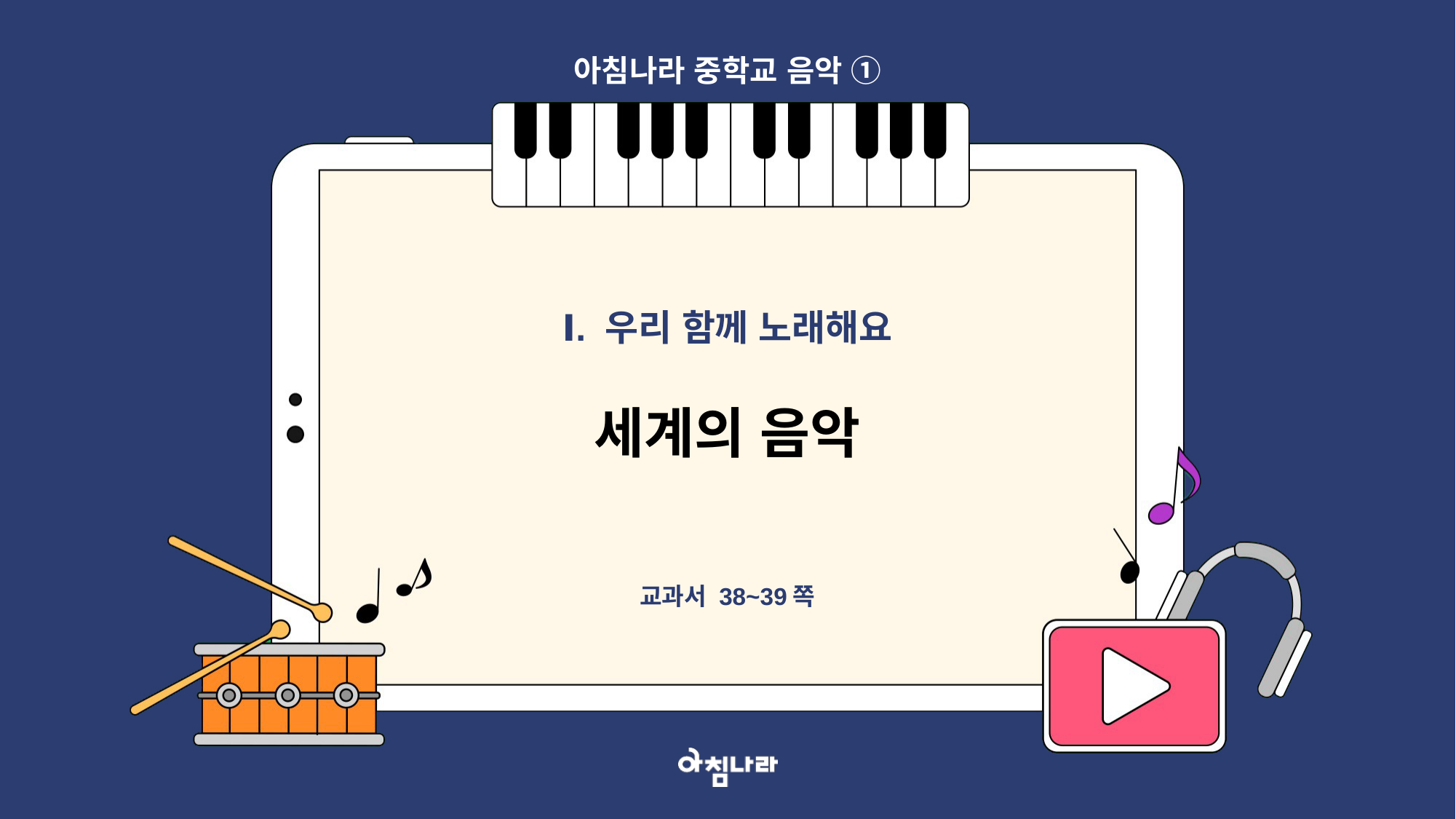

아침나라 중학교 음악 ①

Ⅰ. 우리 함께 노래해요
세계의 음악
교과서 38~39쪽